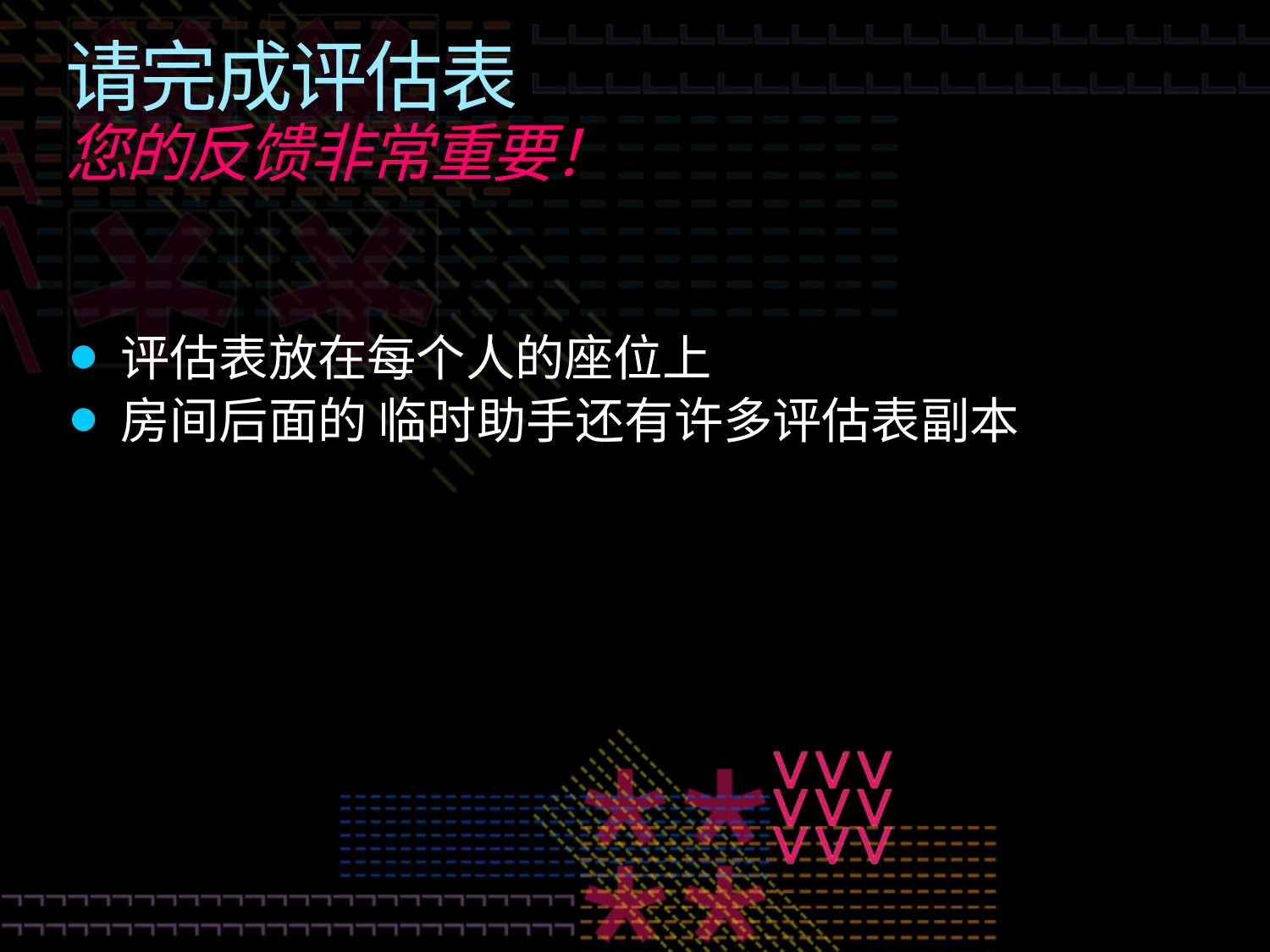

请完成评估表
您的反馈非常重要！
评估表放在每个人的座位上
房间后面的 临时助手还有许多评估表副本